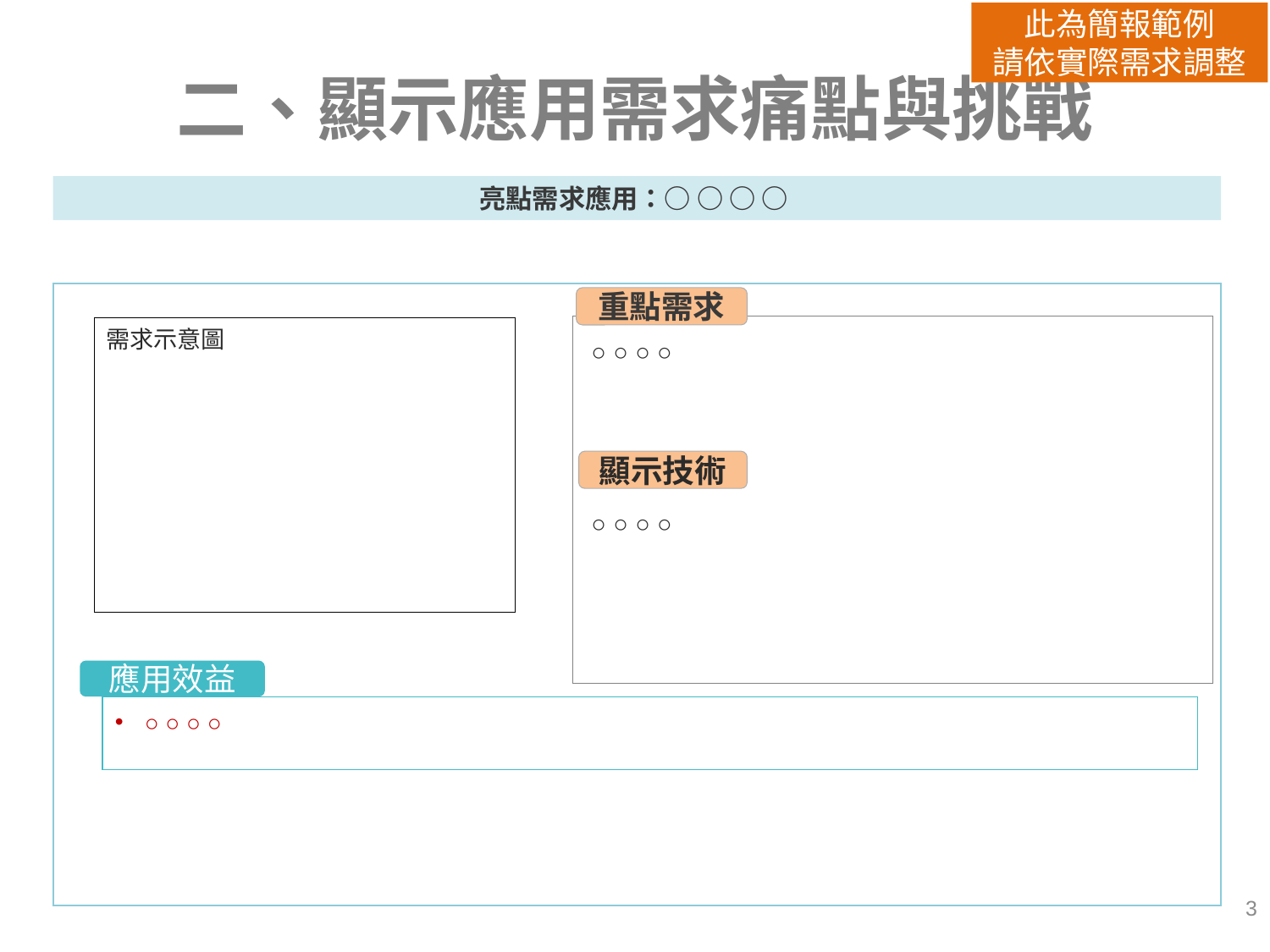

此為簡報範例
請依實際需求調整
# 二、顯示應用需求痛點與挑戰
亮點需求應用：○ ○ ○ ○

重點需求

需求示意圖

○ ○ ○ ○

○ ○ ○ ○

顯示技術
應用效益

○ ○ ○ ○
3